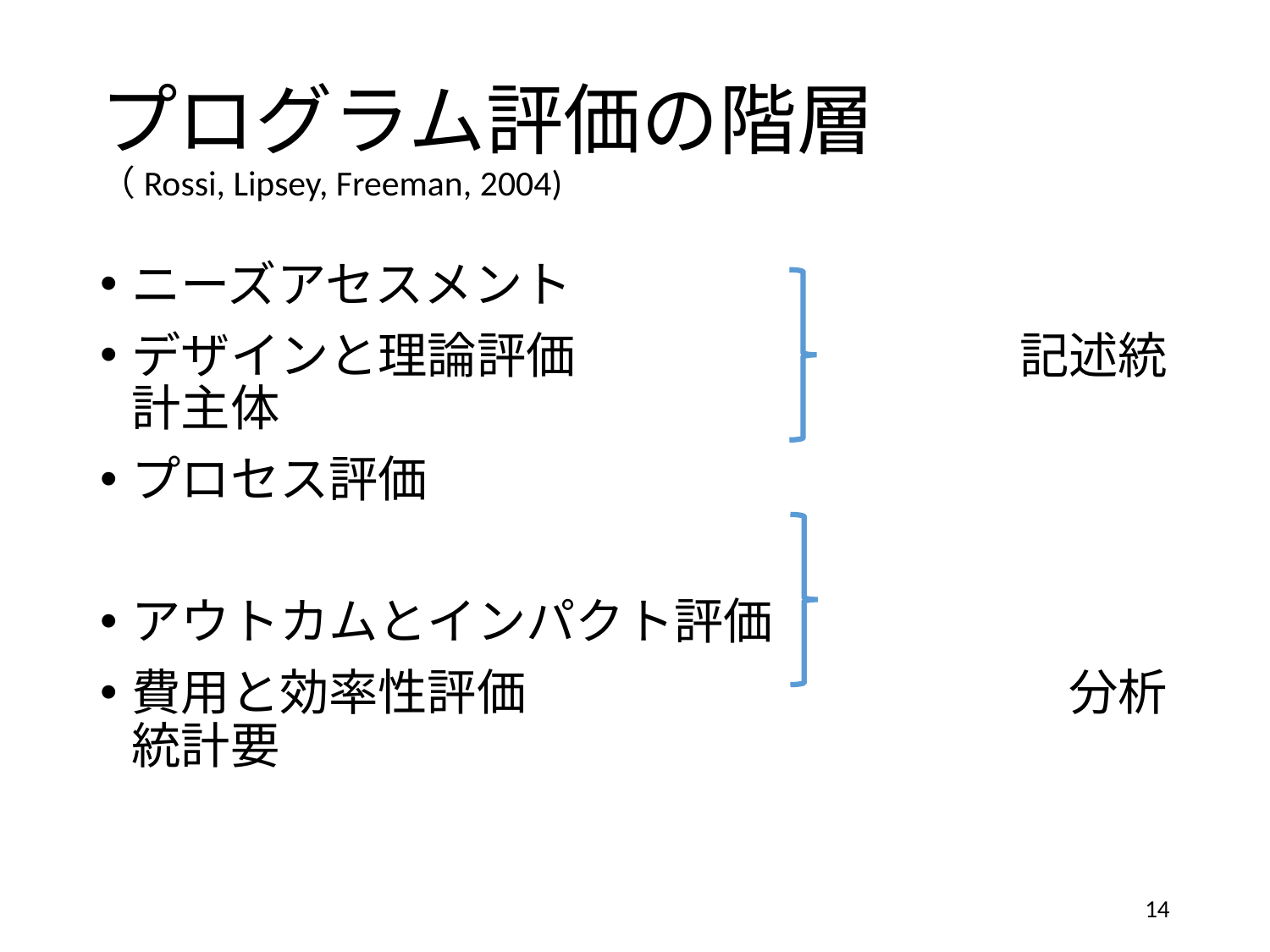

# プログラム評価の階層 （Rossi, Lipsey, Freeman, 2004)
ニーズアセスメント
デザインと理論評価　　　　　　　　　記述統計主体
プロセス評価

アウトカムとインパクト評価
費用と効率性評価　　　　　　　　　　　分析統計要

14